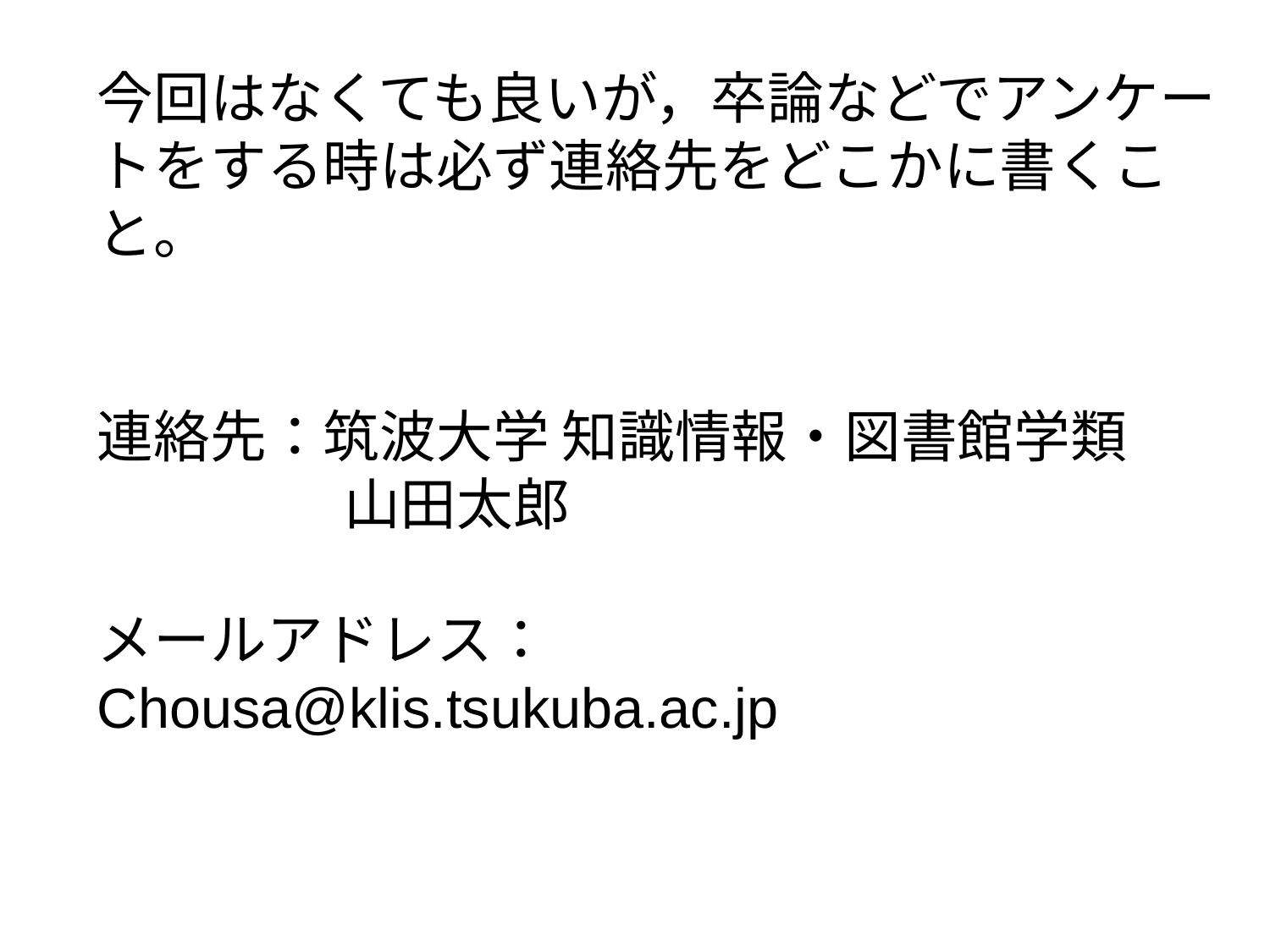

今回はなくても良いが，卒論などでアンケートをする時は必ず連絡先をどこかに書くこと。

連絡先：筑波大学 知識情報・図書館学類
    　　　 山田太郎

メールアドレス：Chousa@klis.tsukuba.ac.jp